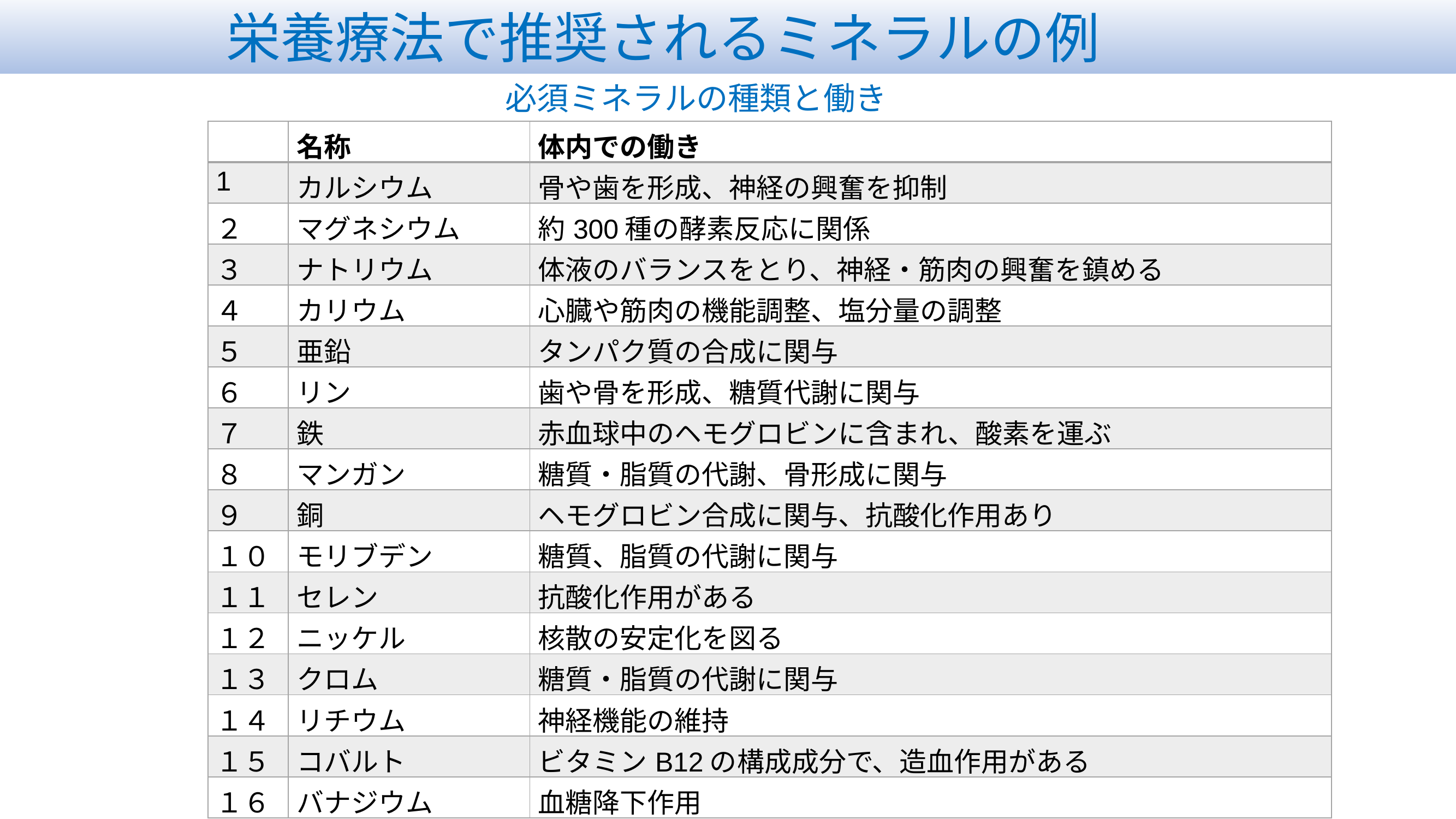

栄養療法で推奨されるミネラルの例
必須ミネラルの種類と働き
|  | 名称 | 体内での働き |
| --- | --- | --- |
| 1 | カルシウム | 骨や歯を形成、神経の興奮を抑制 |
| ２ | マグネシウム | 約300種の酵素反応に関係 |
| ３ | ナトリウム | 体液のバランスをとり、神経・筋肉の興奮を鎮める |
| ４ | カリウム | 心臓や筋肉の機能調整、塩分量の調整 |
| ５ | 亜鉛 | タンパク質の合成に関与 |
| ６ | リン | 歯や骨を形成、糖質代謝に関与 |
| ７ | 鉄 | 赤血球中のヘモグロビンに含まれ、酸素を運ぶ |
| ８ | マンガン | 糖質・脂質の代謝、骨形成に関与 |
| ９ | 銅 | ヘモグロビン合成に関与、抗酸化作用あり |
| １０ | モリブデン | 糖質、脂質の代謝に関与 |
| １１ | セレン | 抗酸化作用がある |
| １２ | ニッケル | 核散の安定化を図る |
| １３ | クロム | 糖質・脂質の代謝に関与 |
| １４ | リチウム | 神経機能の維持 |
| １５ | コバルト | ビタミンB12の構成成分で、造血作用がある |
| １６ | バナジウム | 血糖降下作用 |